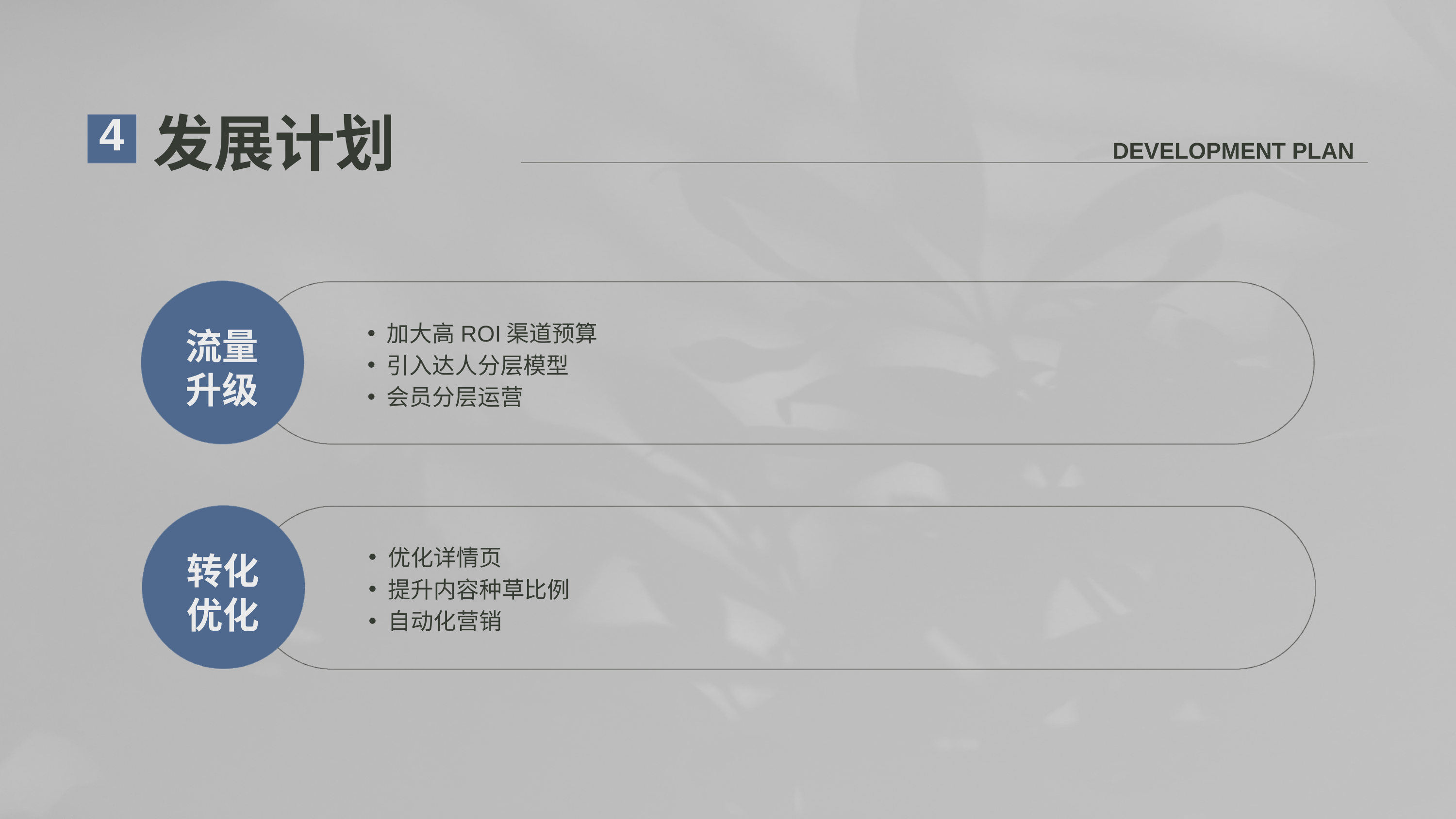

发展计划
4
DEVELOPMENT PLAN

加大高ROI渠道预算
引入达人分层模型
会员分层运营
流量升级

优化详情页
提升内容种草比例
自动化营销
转化优化